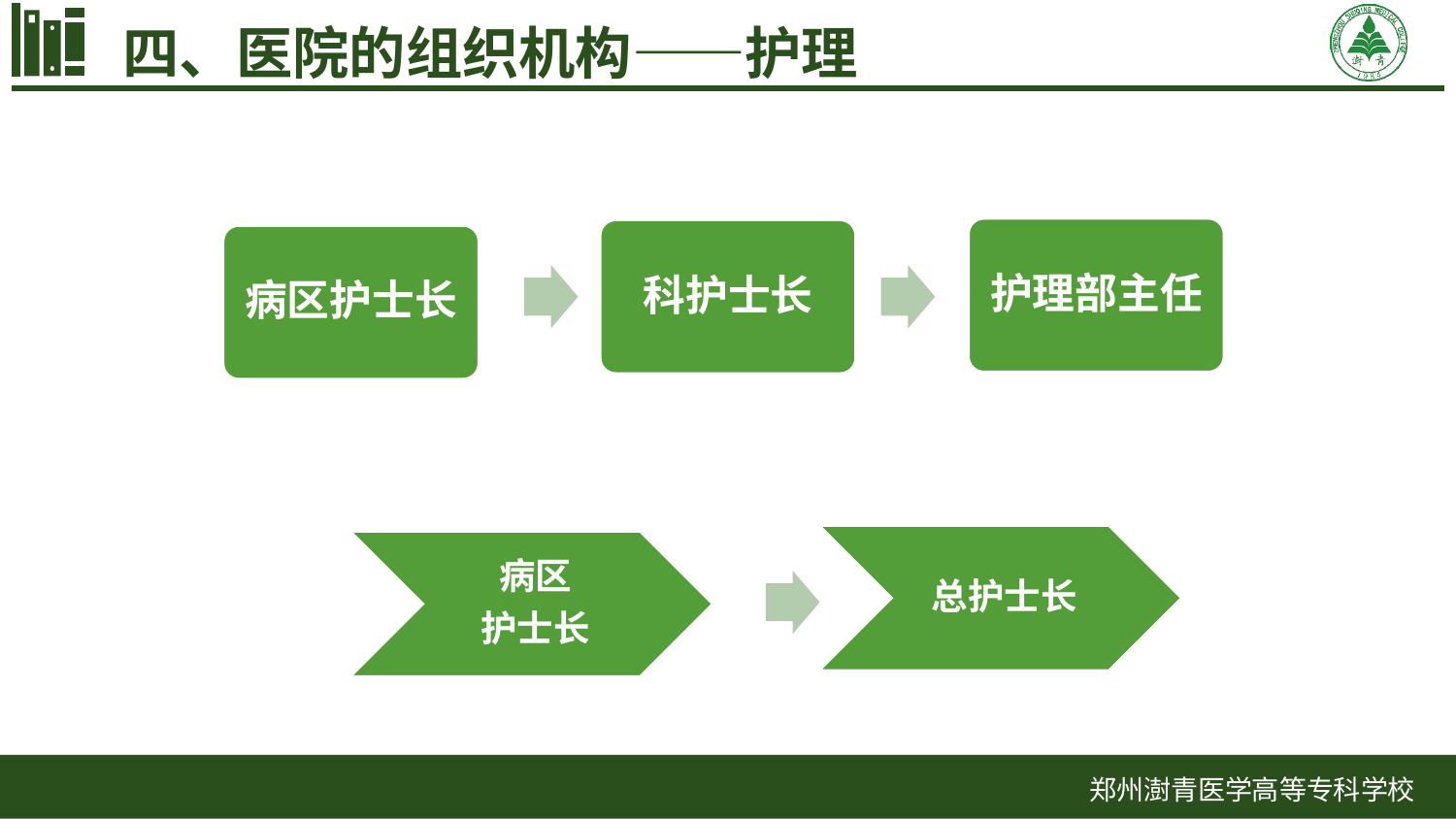

17
四、医院的组织机构——护理
护理部主任
科护士长
病区护士长

总护士长
病区
护士长